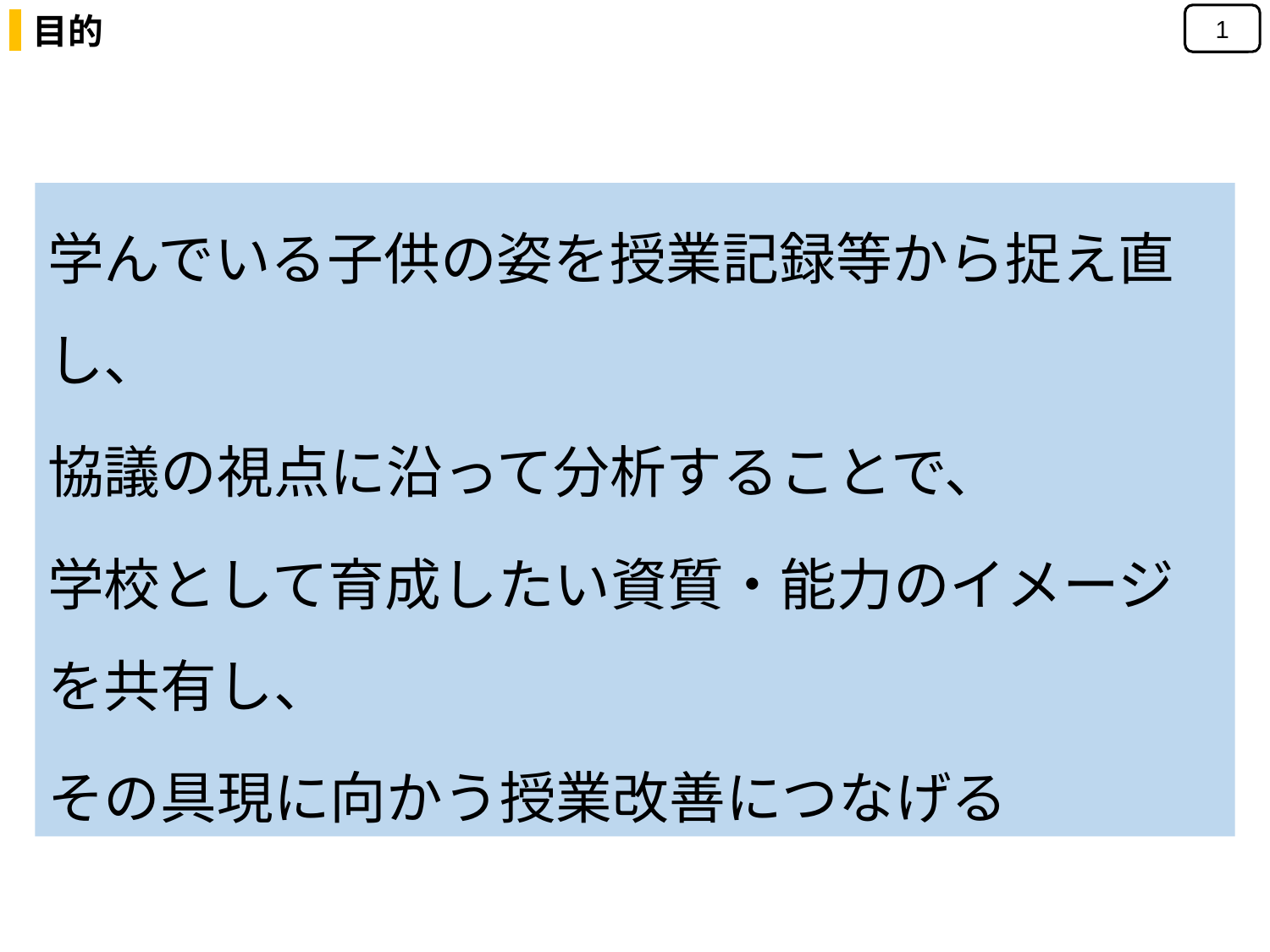

目的
1

学んでいる子供の姿を授業記録等から捉え直し、
協議の視点に沿って分析することで、
学校として育成したい資質・能力のイメージを共有し、
その具現に向かう授業改善につなげる